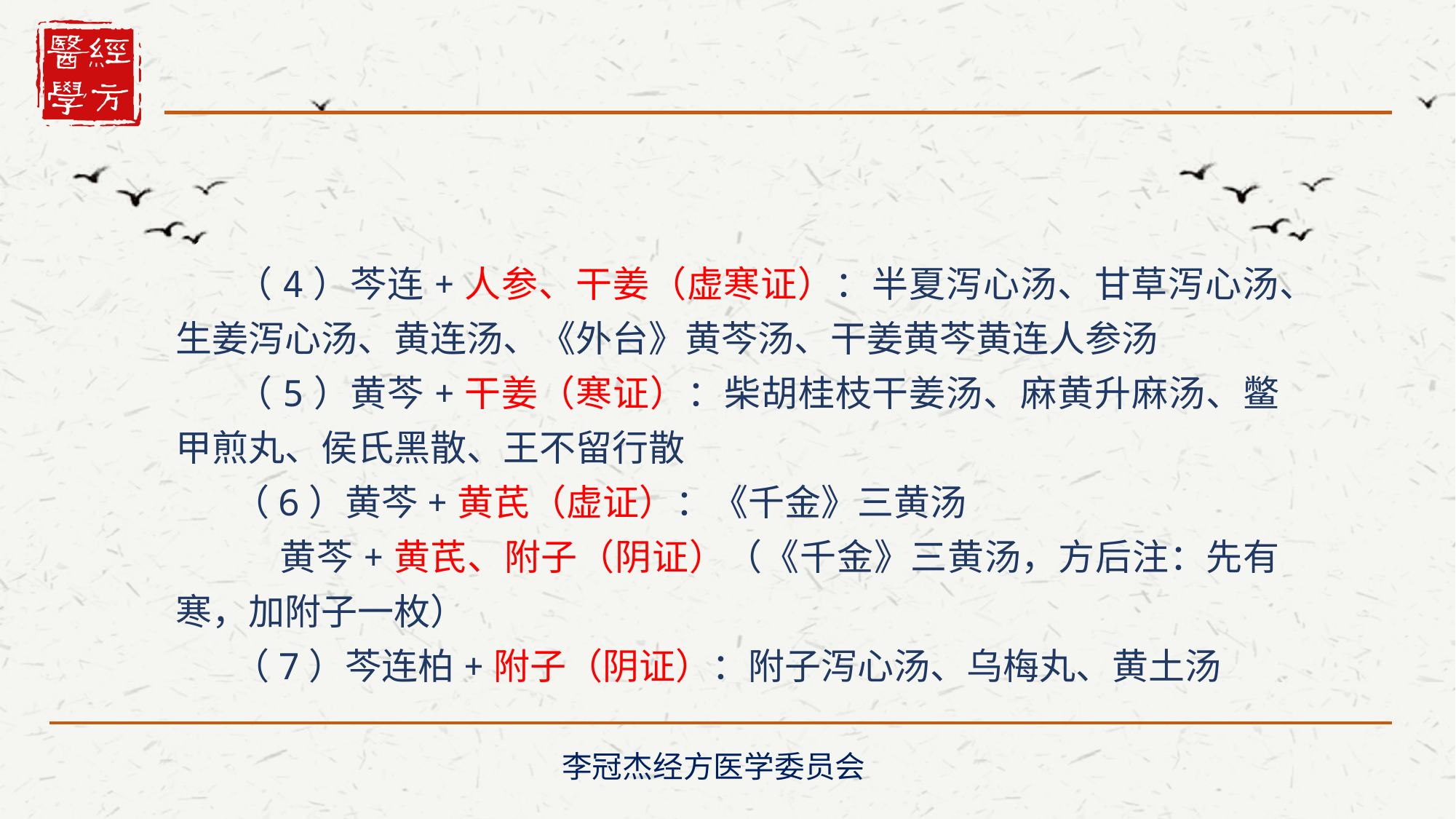

（4）芩连+人参、干姜（虚寒证）：半夏泻心汤、甘草泻心汤、生姜泻心汤、黄连汤、《外台》黄芩汤、干姜黄芩黄连人参汤
    （5）黄芩+干姜（寒证）：柴胡桂枝干姜汤、麻黄升麻汤、鳖甲煎丸、侯氏黑散、王不留行散
    （6）黄芩+黄芪（虚证）：《千金》三黄汤
         黄芩+黄芪、附子（阴证）（《千金》三黄汤，方后注：先有寒，加附子一枚）
    （7）芩连柏+附子（阴证）：附子泻心汤、乌梅丸、黄土汤
31